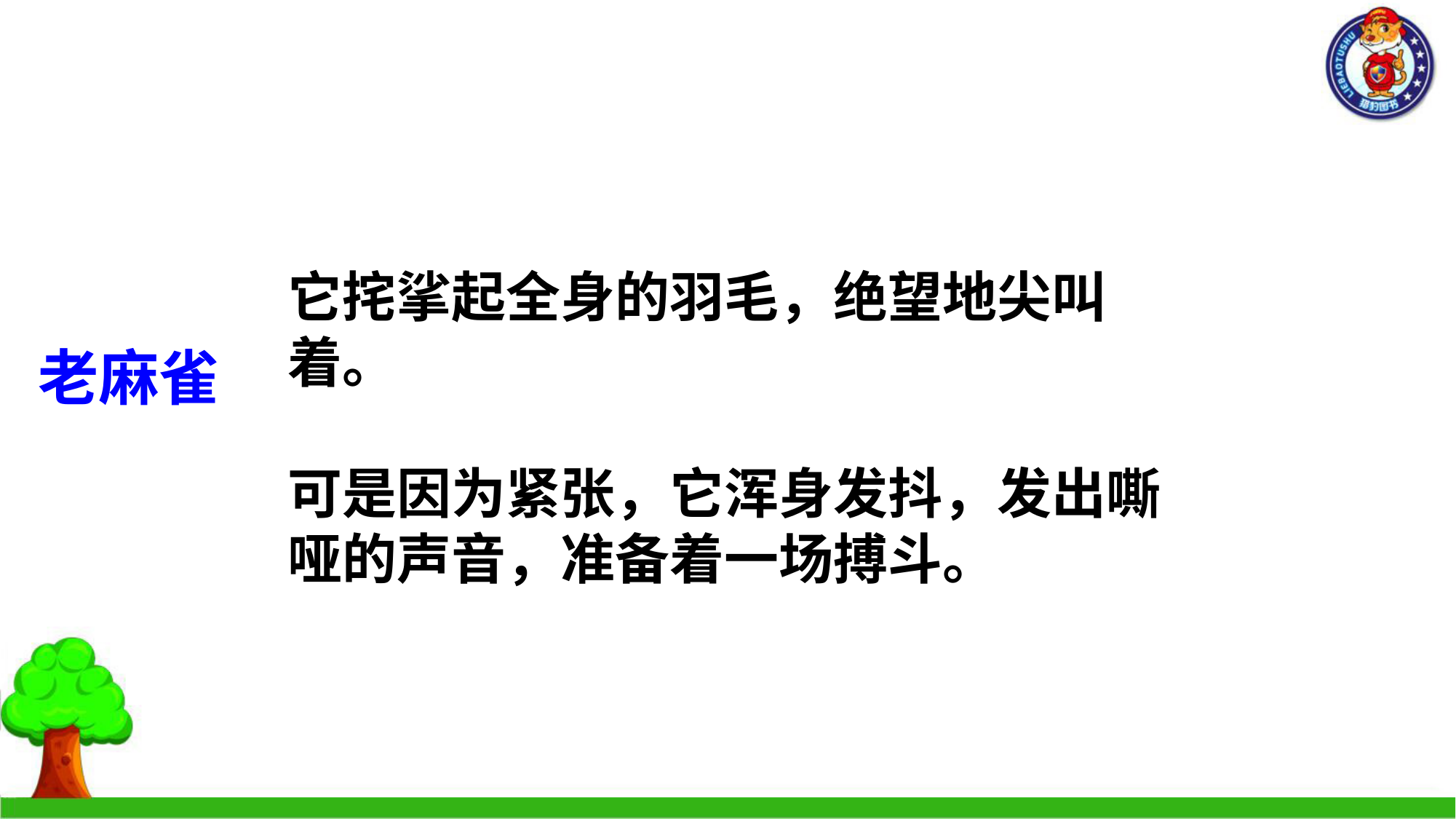

它挓挲起全身的羽毛，绝望地尖叫着。

可是因为紧张，它浑身发抖，发出嘶哑的声音，准备着一场搏斗。
老麻雀